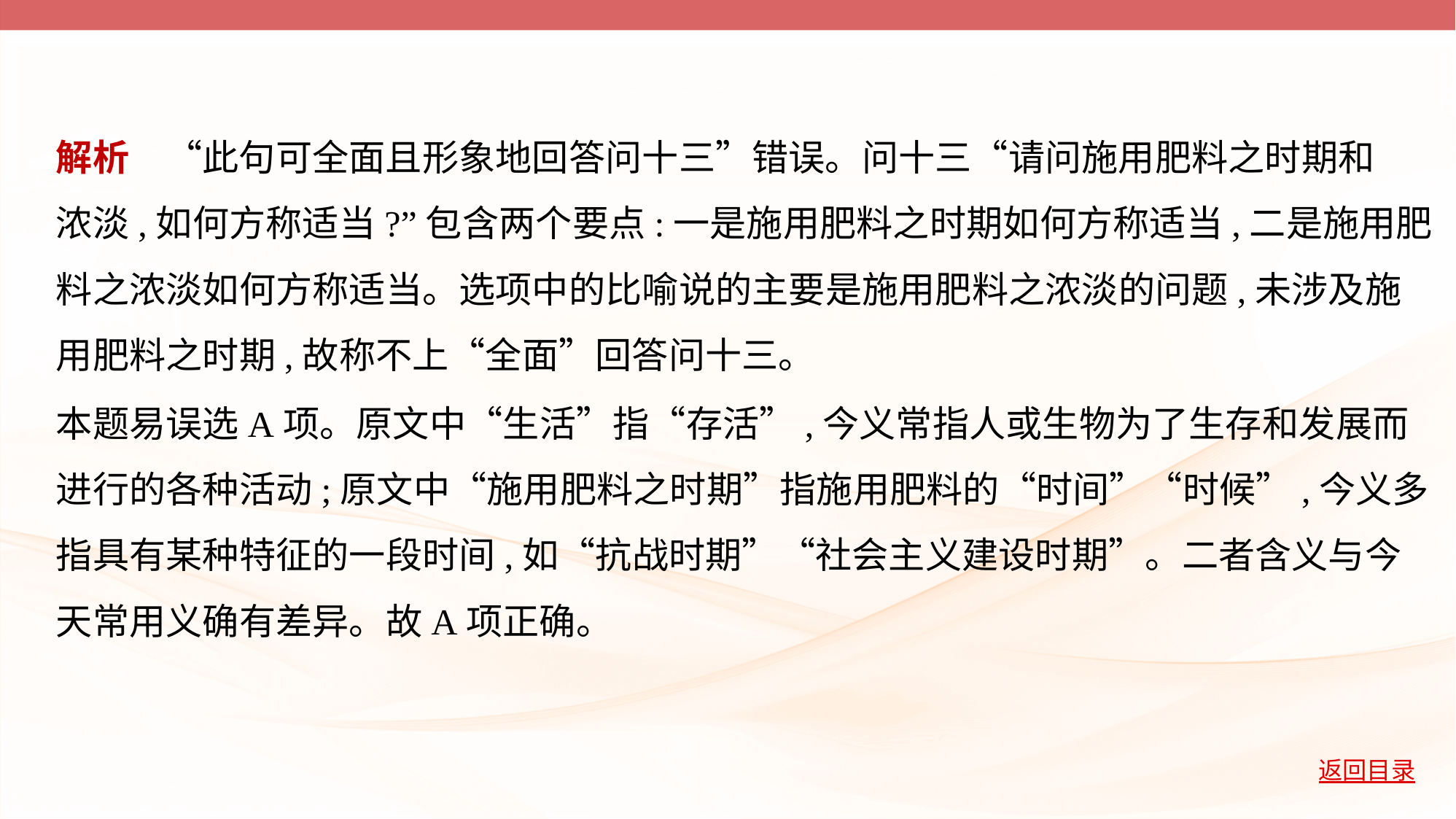

解析　“此句可全面且形象地回答问十三”错误。问十三“请问施用肥料之时期和
浓淡,如何方称适当?”包含两个要点:一是施用肥料之时期如何方称适当,二是施用肥
料之浓淡如何方称适当。选项中的比喻说的主要是施用肥料之浓淡的问题,未涉及施
用肥料之时期,故称不上“全面”回答问十三。
本题易误选A项。原文中“生活”指“存活”,今义常指人或生物为了生存和发展而
进行的各种活动;原文中“施用肥料之时期”指施用肥料的“时间”“时候”,今义多
指具有某种特征的一段时间,如“抗战时期”“社会主义建设时期”。二者含义与今
天常用义确有差异。故A项正确。